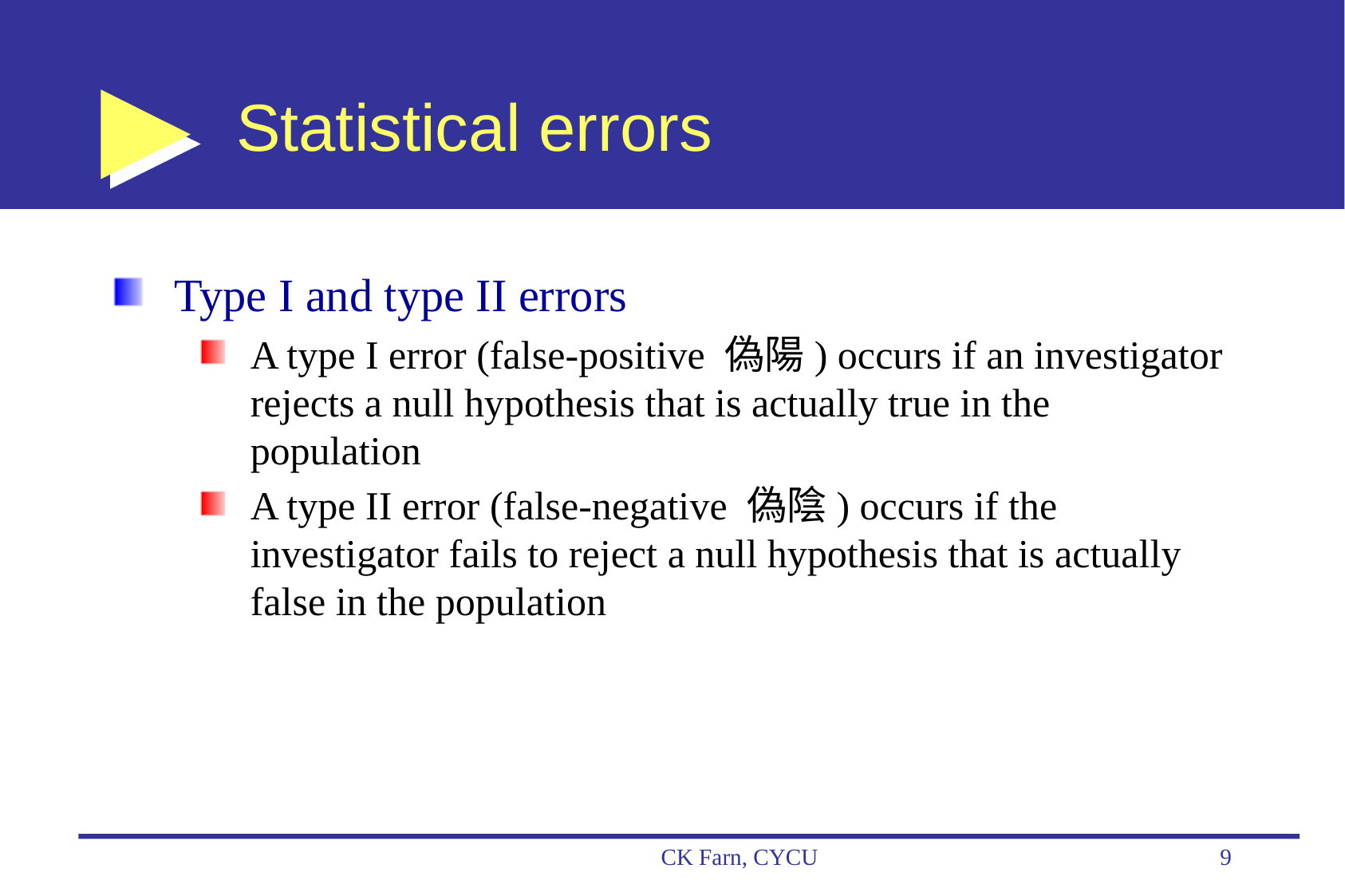

# Statistical errors
Type I and type II errors
A type I error (false-positive 偽陽) occurs if an investigator rejects a null hypothesis that is actually true in the population
A type II error (false-negative 偽陰) occurs if the investigator fails to reject a null hypothesis that is actually false in the population

CK Farn, CYCU
9